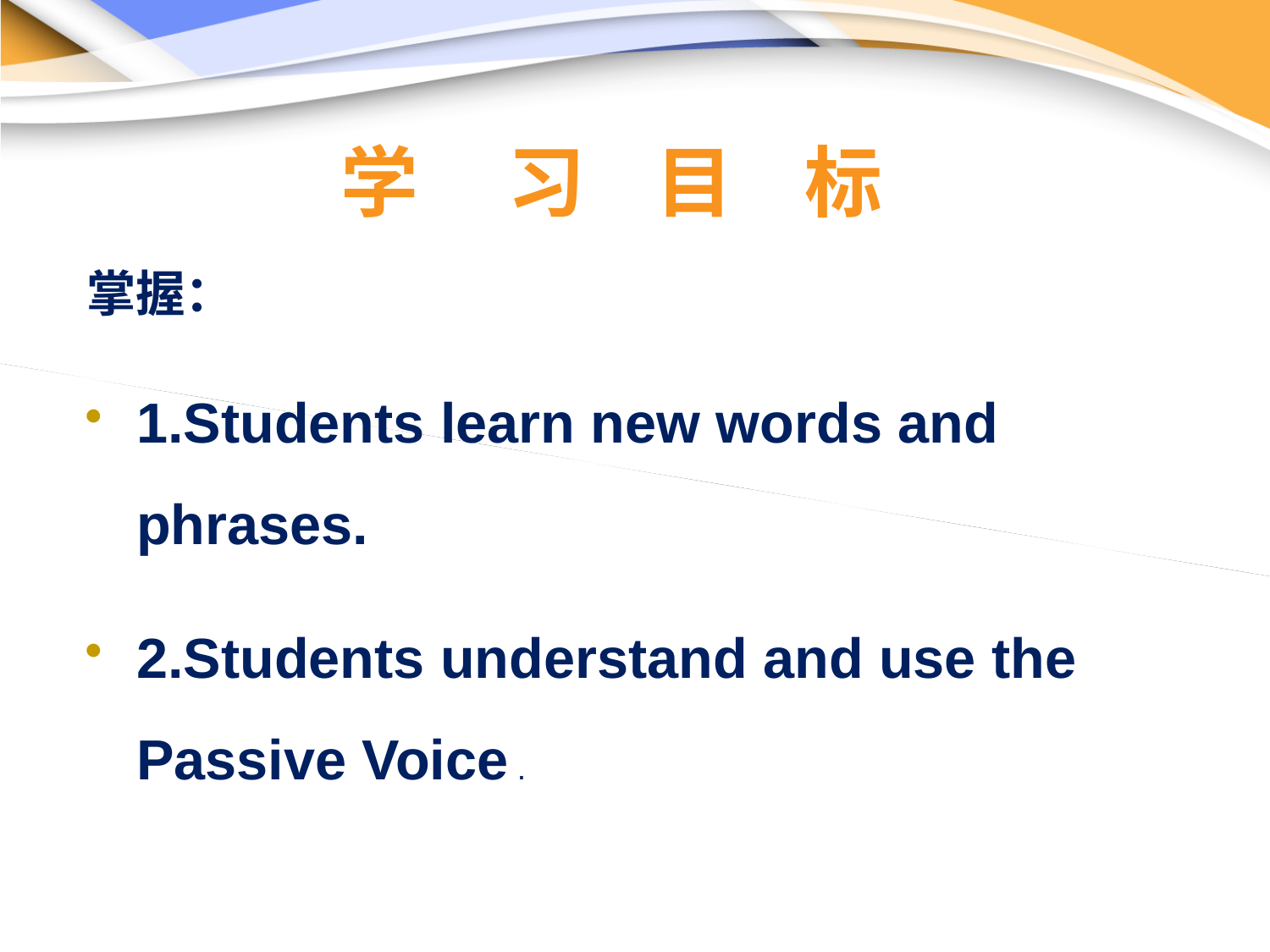

# 学     习    目    标
掌握：
1.Students learn new words and phrases.
2.Students understand and use the Passive Voice .